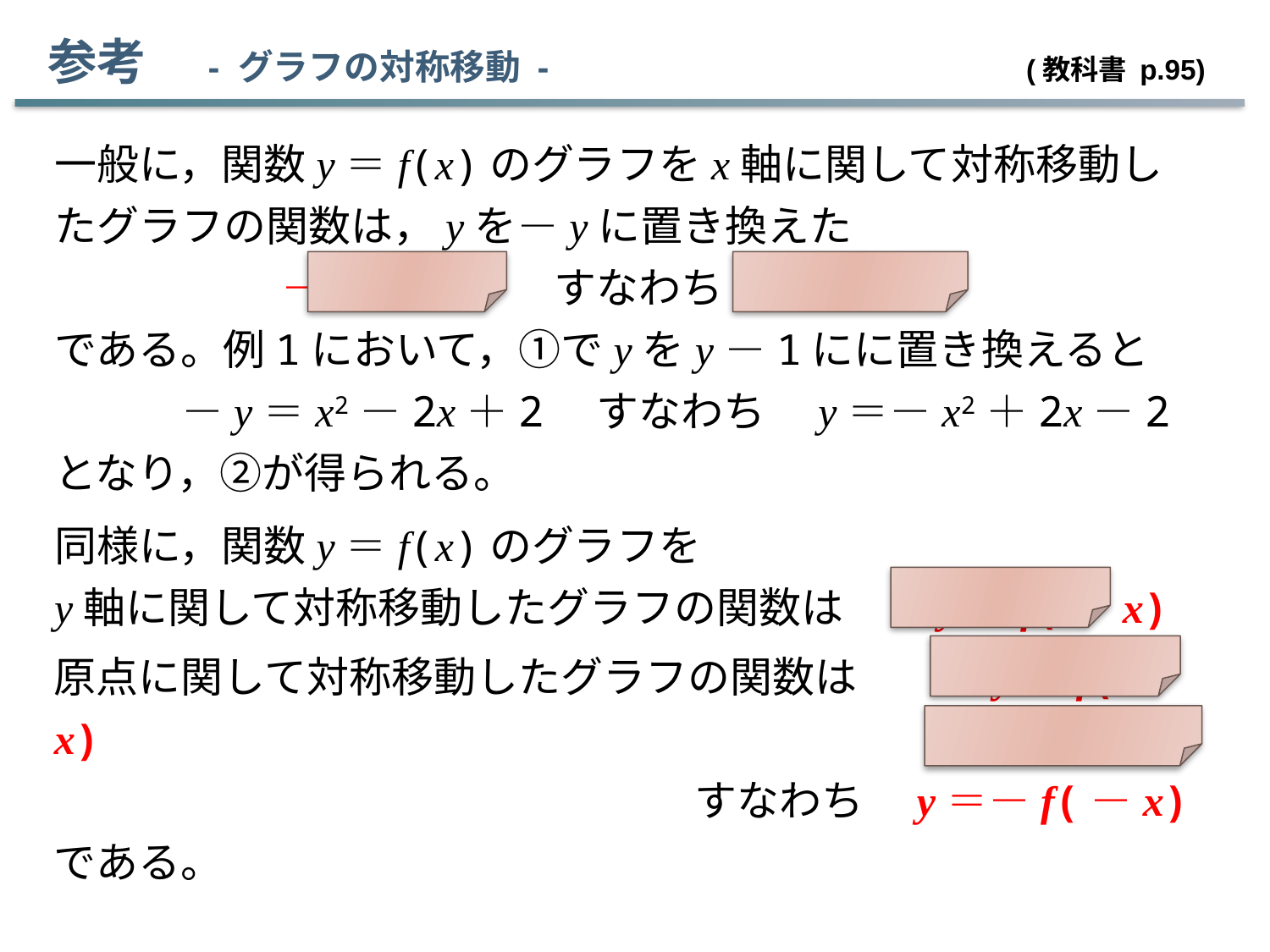

参考　- グラフの対称移動 -                                                 (教科書 p.95)
一般に，関数y＝f(x)のグラフをx軸に関して対称移動したグラフの関数は，yを－yに置き換えた
－y＝f(x)　すなわち  y＝－f(x)
である。例1において，①でyをy－1にに置き換えると
　　　－y＝x2－2x＋2　すなわち　y＝－x2＋2x－2
となり，②が得られる。

同様に，関数y＝f(x)のグラフを
y軸に関して対称移動したグラフの関数は　　y＝f(－x)

原点に関して対称移動したグラフの関数は　　－y＝f(－x)
すなわち　y＝－f(－x)
である。